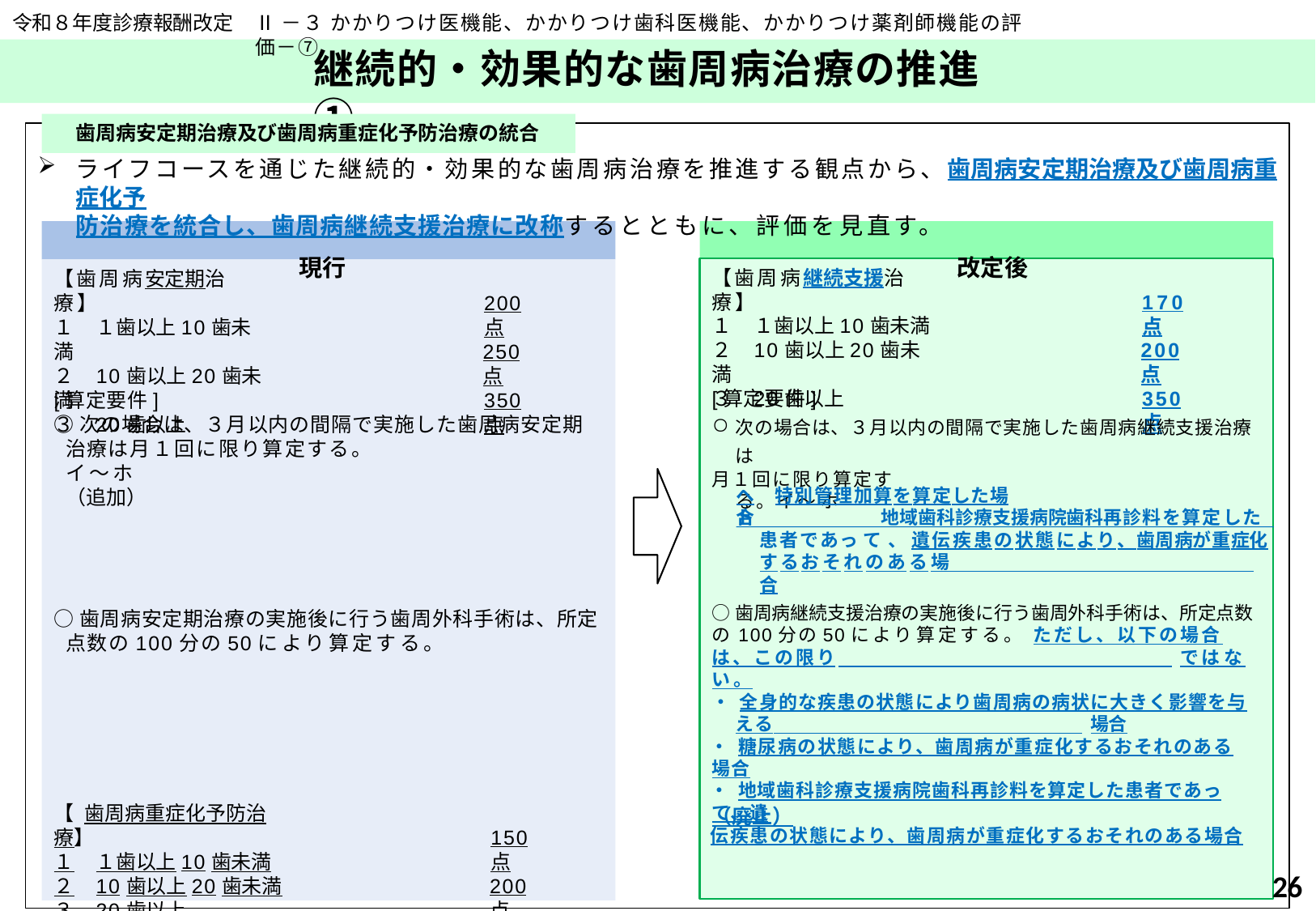

令和８年度診療報酬改定
Ⅱ－３ かかりつけ医機能、かかりつけ歯科医機能、かかりつけ薬剤師機能の評価－⑦

# 継続的・効果的な歯周病治療の推進①
歯周病安定期治療及び歯周病重症化予防治療の統合
ライフコースを通じた継続的・効果的な歯周病治療を推進する観点から、歯周病安定期治療及び歯周病重症化予
防治療を統合し、歯周病継続支援治療に改称するとともに、評価を見直す。
現行	改定後

【歯周病継続支援治療】
１	１歯以上10歯未満
２	10歯以上20歯未満
３	20歯以上
【歯周病安定期治療】
１	１歯以上10歯未満
２	10歯以上20歯未満
３	20歯以上
170点
200点
350点
200点
250点
350点
[算定要件]
次の場合は、３月以内の間隔で実施した歯周病継続支援治療は
月１回に限り算定する。イ～ホ
[算定要件]
○次の場合は、３月以内の間隔で実施した歯周病安定期治療は月１回に限り算定する。
イ～ホ
（追加）
ヘ	特別管理加算を算定した場合
ト		地域歯科診療支援病院歯科再診料を算定した患者であって、遺伝疾患の状態により、歯周病が重症化するおそれのある場                         合
［算定要件

○歯周病継続支援治療の実施後に行う歯周外科手術は、所定点数の100分の50により算定する。 ただし、以下の場合は、この限り                           ではない。
・全身的な疾患の状態により歯周病の病状に大きく影響を与える                         場合
・糖尿病の状態により、歯周病が重症化するおそれのある場合
・地域歯科診療支援病院歯科再診料を算定した患者であって、遺
伝疾患の状態により、歯周病が重症化するおそれのある場合
○歯周病安定期治療の実施後に行う歯周外科手術は、所定点数の100分の50により算定する。
【歯周病重症化予防治療】
１	１歯以上10歯未満
２	10歯以上20歯未満
３	20歯以上
（廃止）
150点
200点
300点
26